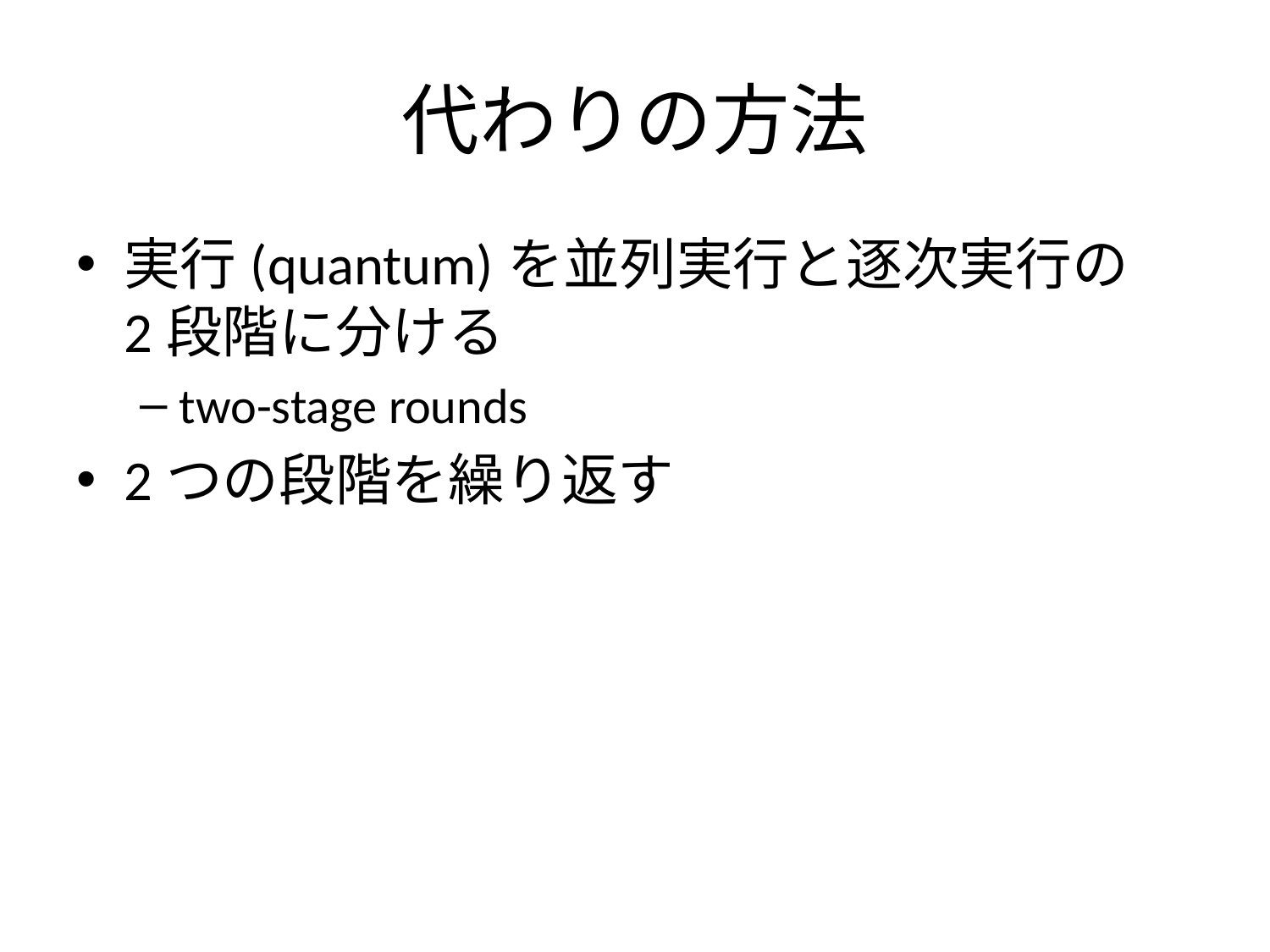

# 代わりの方法
実行(quantum)を並列実行と逐次実行の
2段階に分ける
two-stage rounds
2つの段階を繰り返す